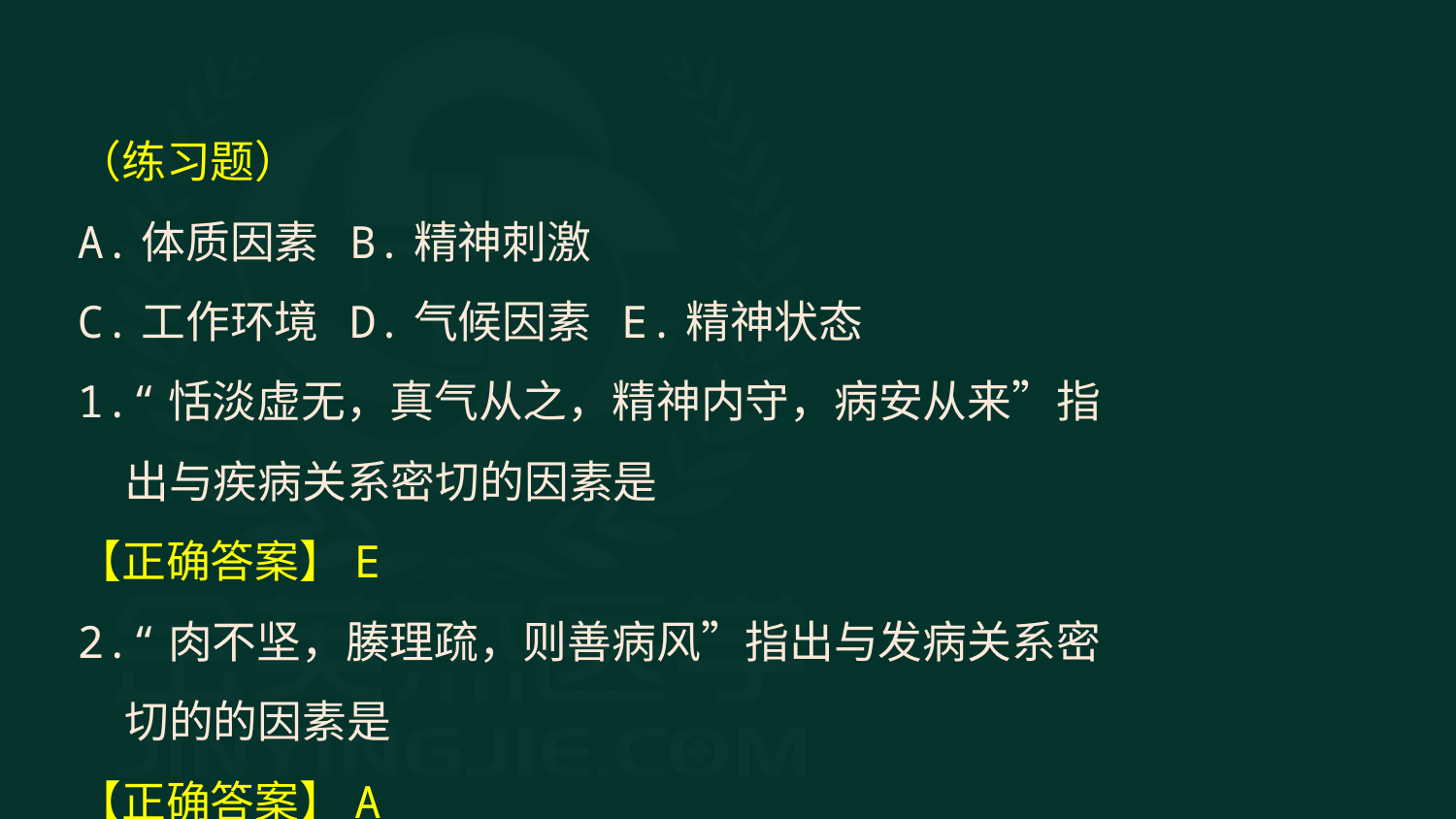

（练习题）
A.体质因素  B.精神刺激
C.工作环境  D.气候因素  E.精神状态
1.“恬淡虚无，真气从之，精神内守，病安从来”指出与疾病关系密切的因素是
【正确答案】E
2.“肉不坚，腠理疏，则善病风”指出与发病关系密切的的因素是
【正确答案】A